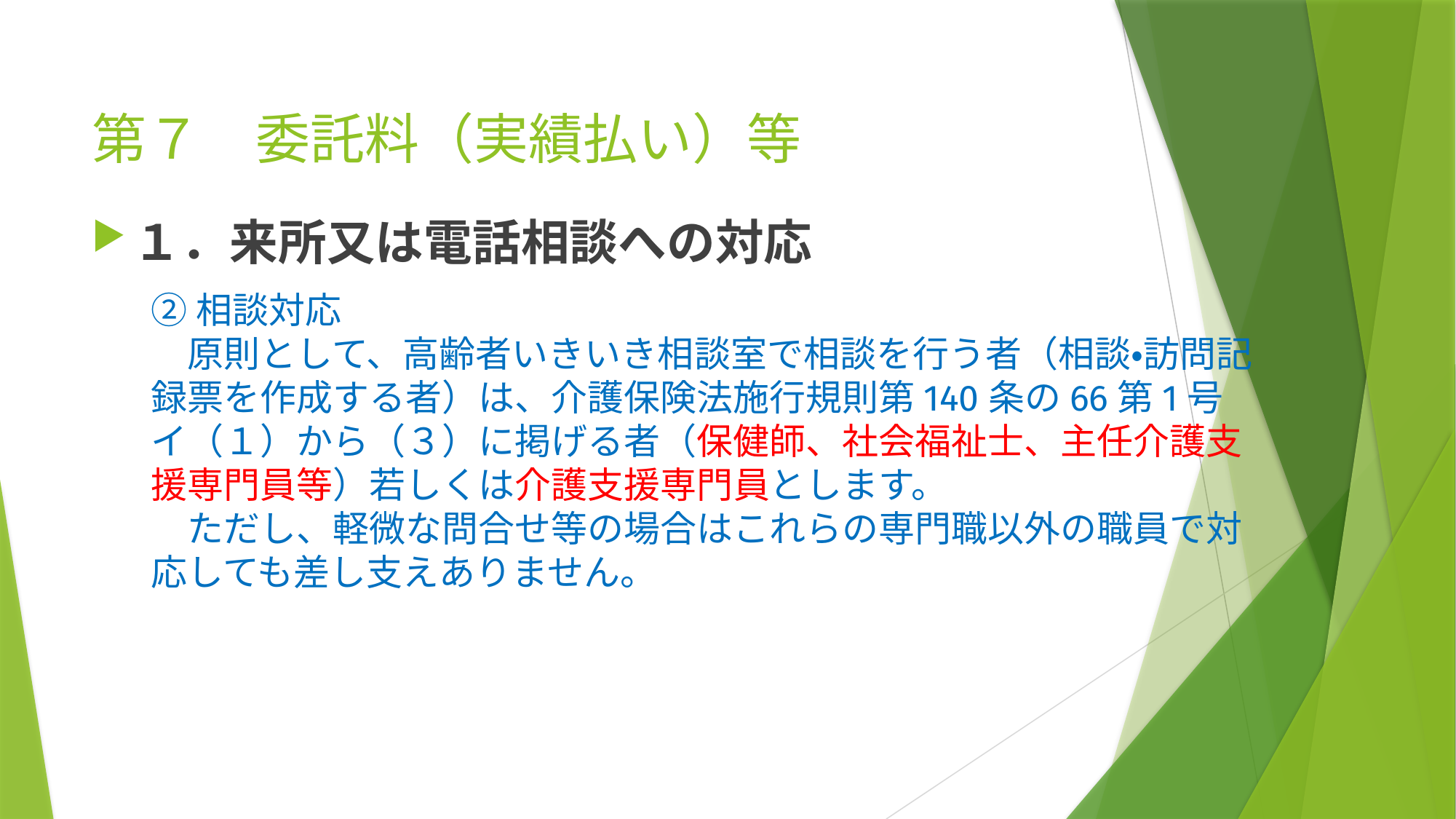

# 第７　委託料（実績払い）等
１．来所又は電話相談への対応
②相談対応
　原則として、高齢者いきいき相談室で相談を行う者（相談・訪問記録票を作成する者）は、介護保険法施行規則第140条の66第1号イ（１）から（３）に掲げる者（保健師、社会福祉士、主任介護支援専門員等）若しくは介護支援専門員とします。
　ただし、軽微な問合せ等の場合はこれらの専門職以外の職員で対応しても差し支えありません。